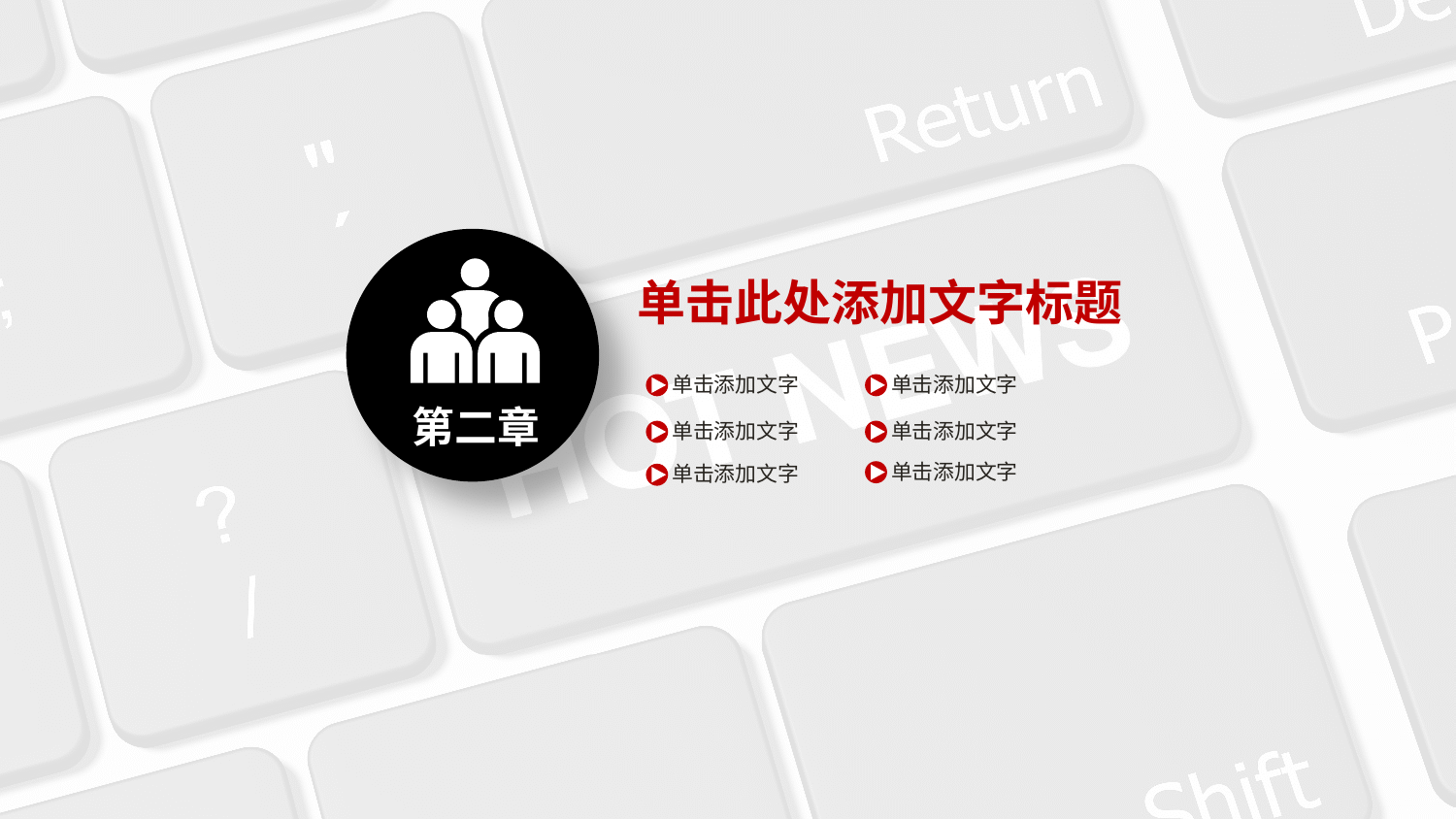

单击此处添加文字标题
单击添加文字

单击添加文字

第二章

单击添加文字

单击添加文字

单击添加文字

单击添加文字